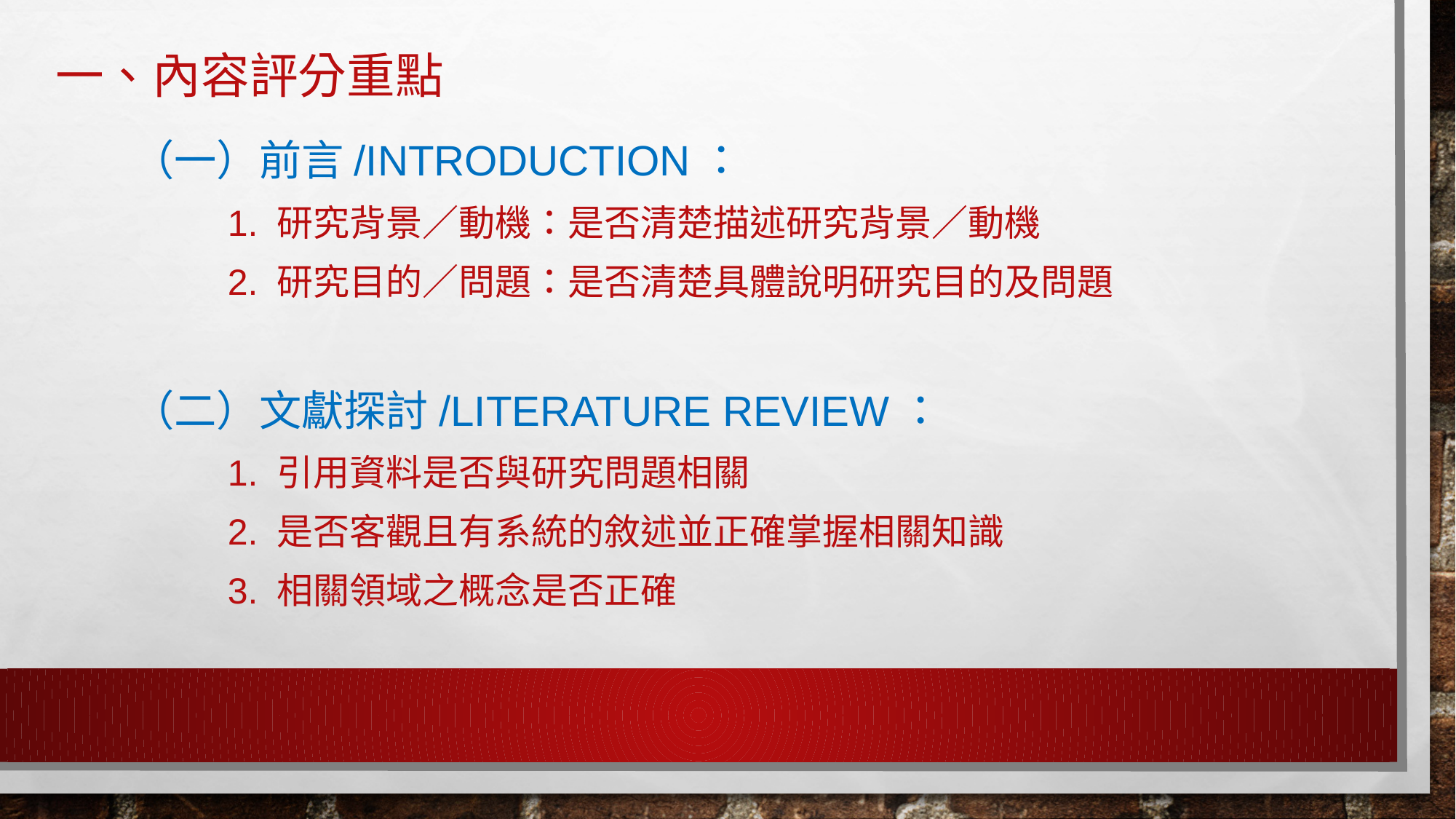

一、內容評分重點
（一）前言/Introduction：
1. 研究背景／動機：是否清楚描述研究背景／動機
2. 研究目的／問題：是否清楚具體說明研究目的及問題

（二）文獻探討/Literature review：
1. 引用資料是否與研究問題相關
2. 是否客觀且有系統的敘述並正確掌握相關知識
3. 相關領域之概念是否正確